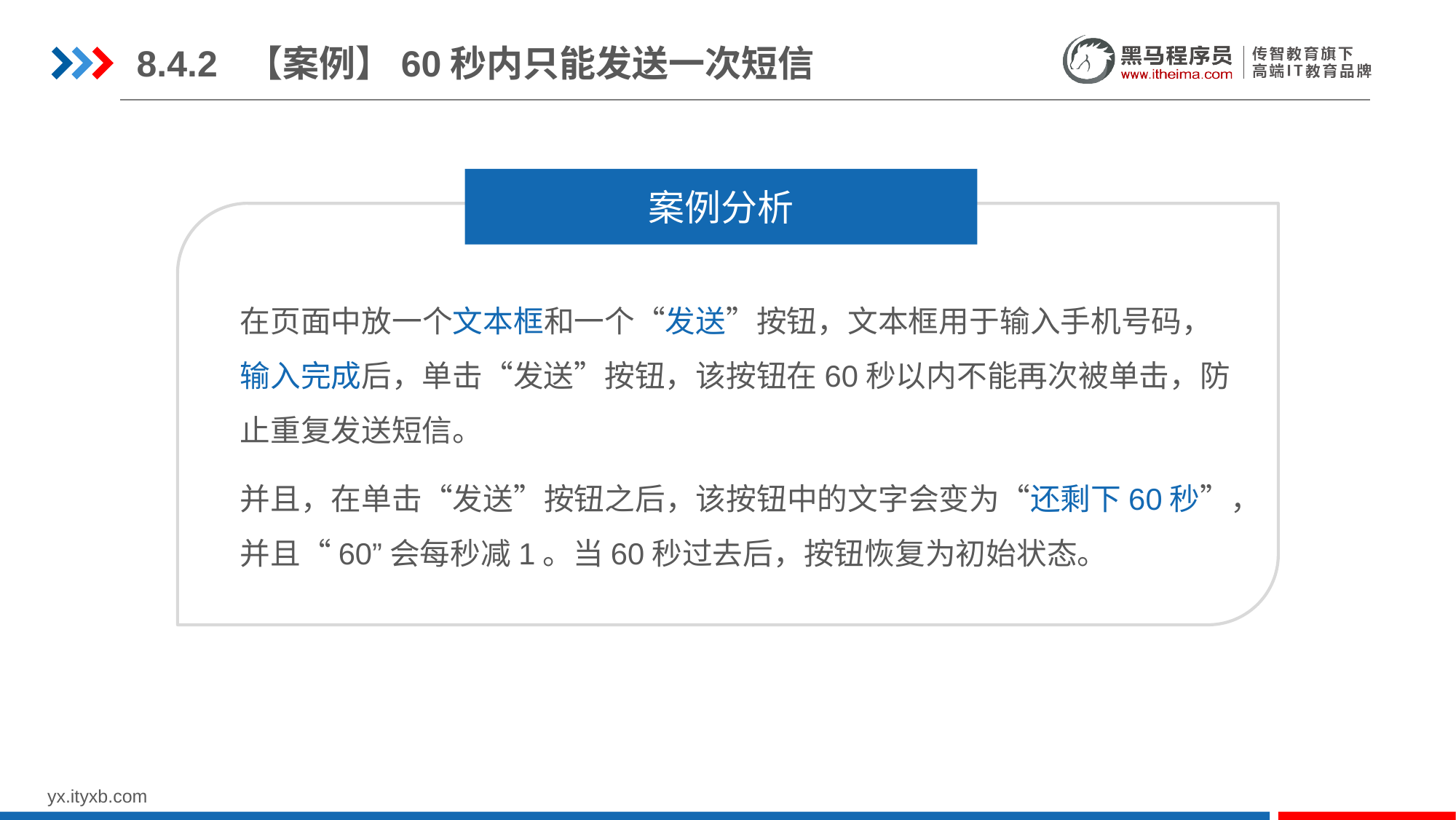

8.4.2  【案例】60秒内只能发送一次短信
案例分析

在页面中放一个文本框和一个“发送”按钮，文本框用于输入手机号码，输入完成后，单击“发送”按钮，该按钮在60秒以内不能再次被单击，防止重复发送短信。

并且，在单击“发送”按钮之后，该按钮中的文字会变为“还剩下60秒”，并且“60”会每秒减1。当60秒过去后，按钮恢复为初始状态。